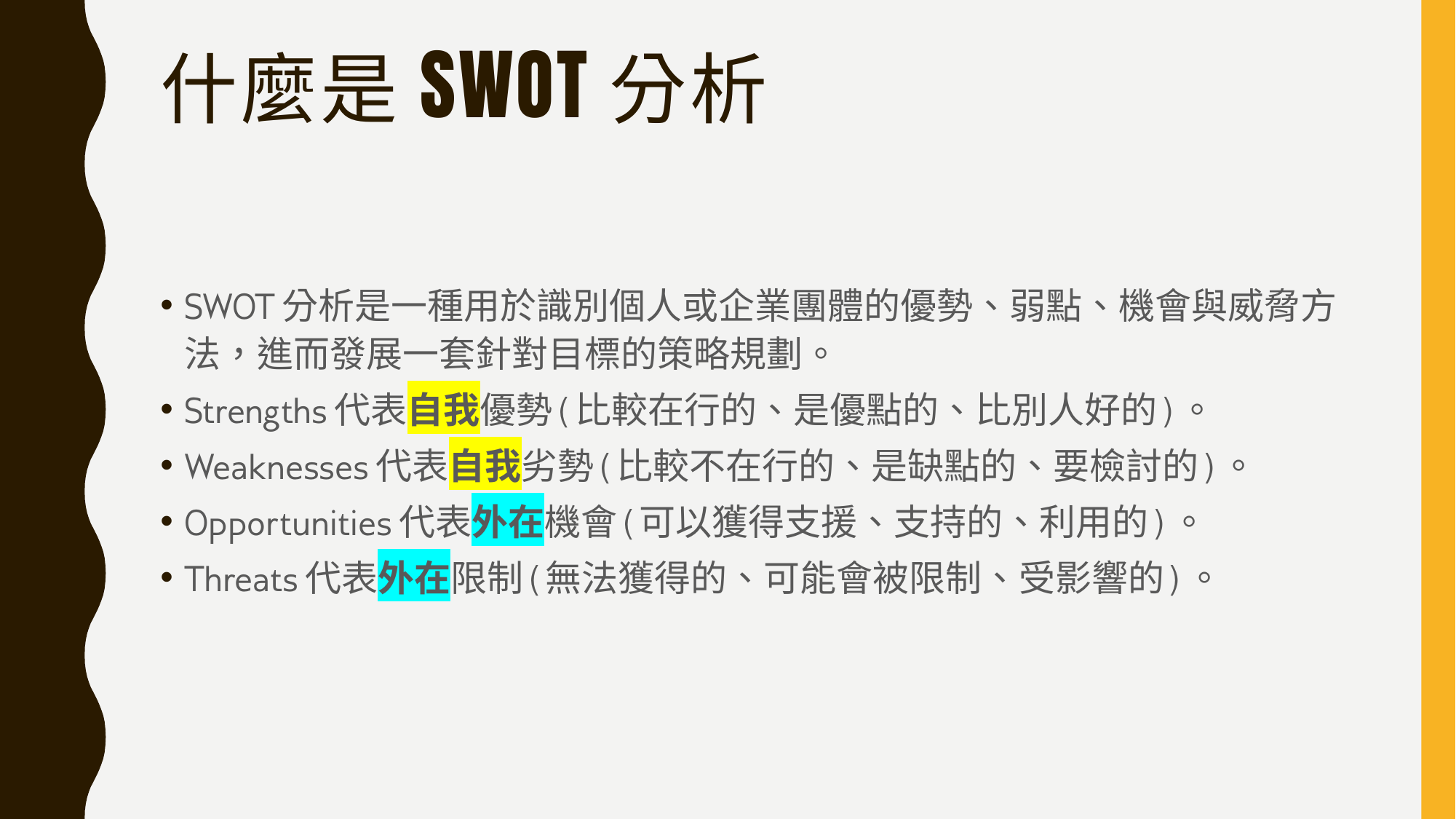

# 什麼是SWOT分析
SWOT分析是一種用於識別個人或企業團體的優勢、弱點、機會與威脅方法，進而發展一套針對目標的策略規劃。
Strengths代表自我優勢(比較在行的、是優點的、比別人好的)。
Weaknesses代表自我劣勢(比較不在行的、是缺點的、要檢討的)。
Opportunities代表外在機會(可以獲得支援、支持的、利用的)。
Threats代表外在限制(無法獲得的、可能會被限制、受影響的)。